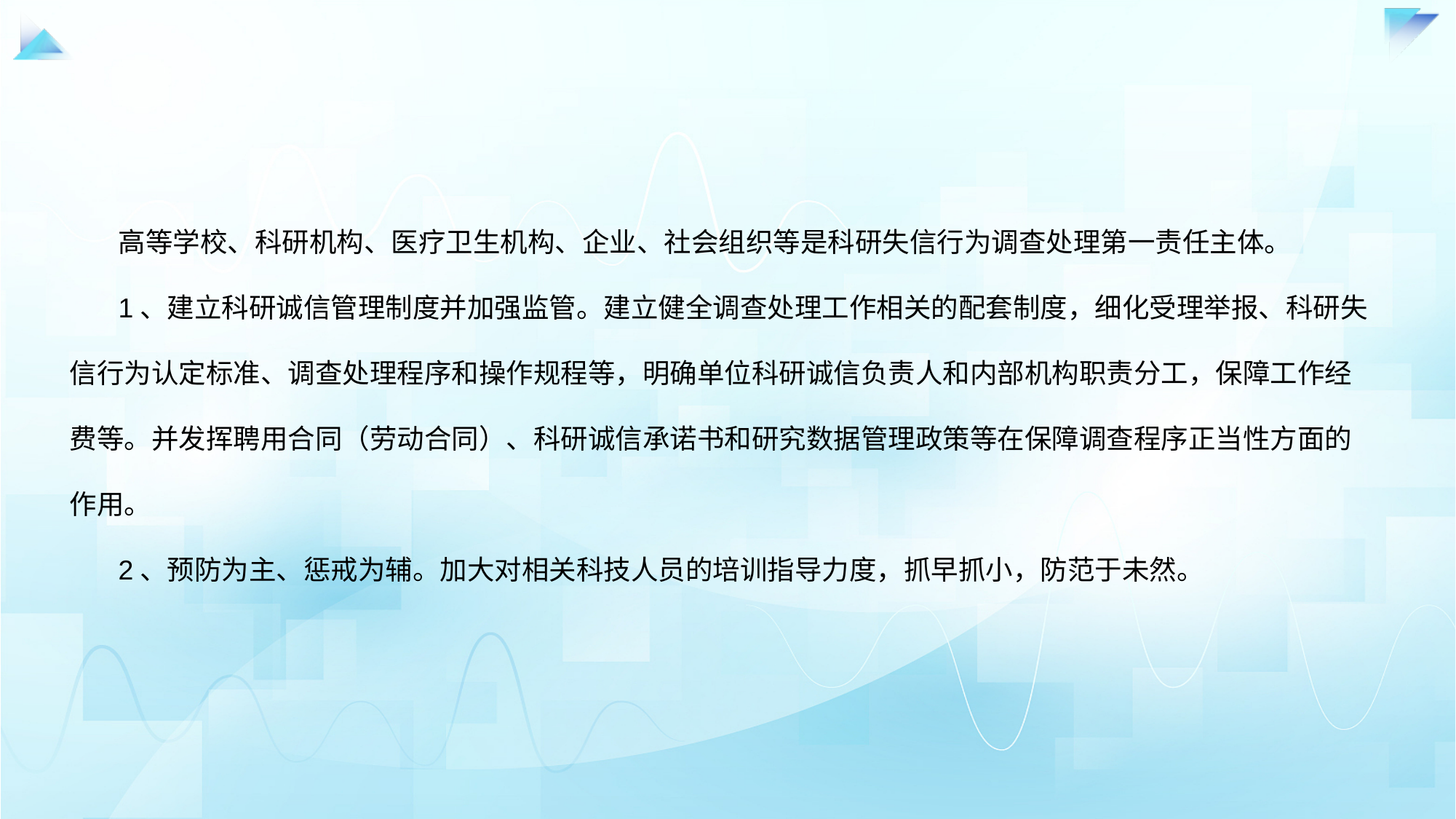

高等学校、科研机构、医疗卫生机构、企业、社会组织等是科研失信行为调查处理第一责任主体。
1、建立科研诚信管理制度并加强监管。建立健全调查处理工作相关的配套制度，细化受理举报、科研失信行为认定标准、调查处理程序和操作规程等，明确单位科研诚信负责人和内部机构职责分工，保障工作经费等。并发挥聘用合同（劳动合同）、科研诚信承诺书和研究数据管理政策等在保障调查程序正当性方面的作用。
2、预防为主、惩戒为辅。加大对相关科技人员的培训指导力度，抓早抓小，防范于未然。